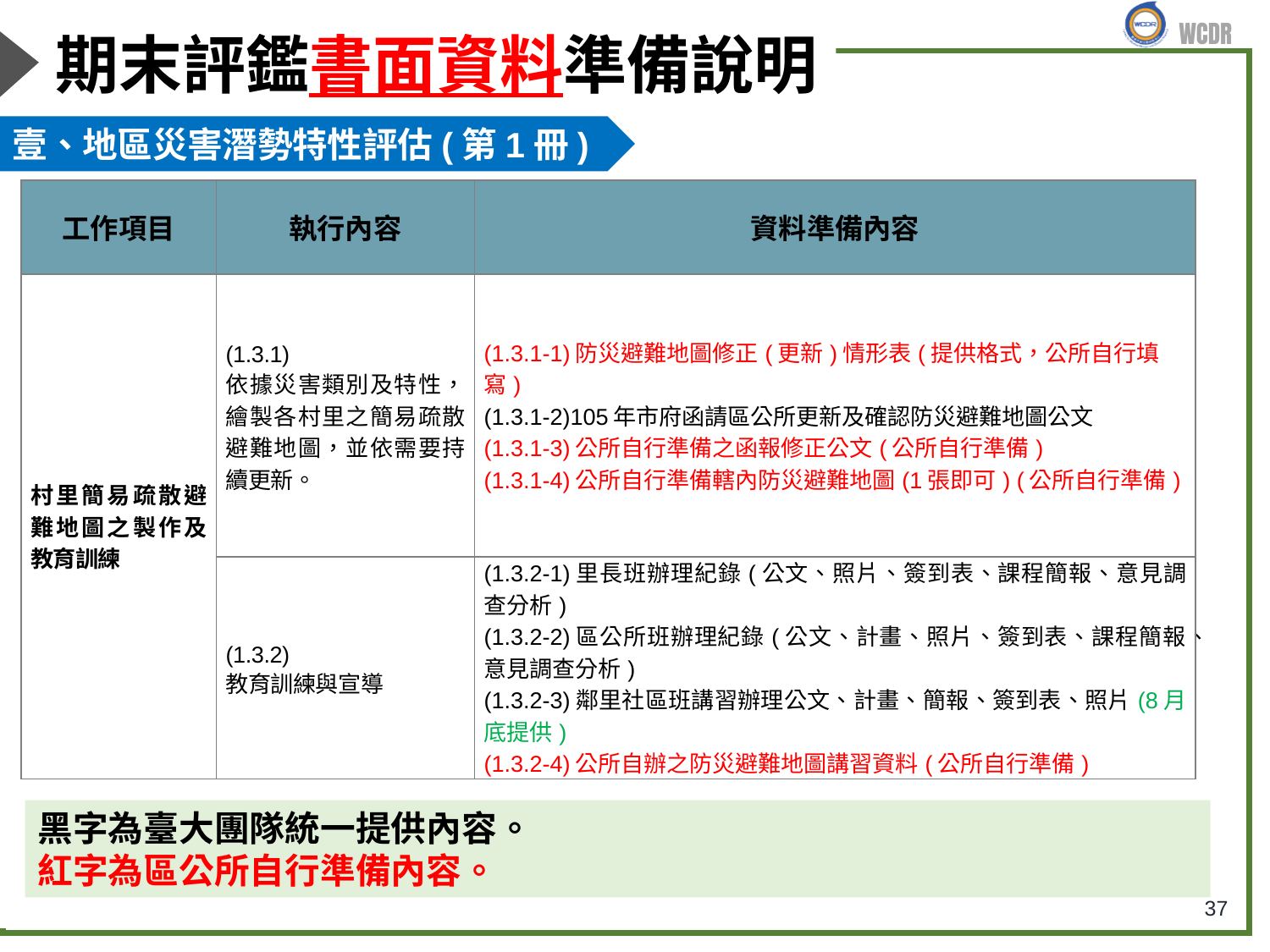

# 期末評鑑書面資料準備說明
壹、地區災害潛勢特性評估(第1冊)
| 工作項目 | 執行內容 | 資料準備內容 |
| --- | --- | --- |
| 村里簡易疏散避難地圖之製作及教育訓練 | (1.3.1) 依據災害類別及特性，繪製各村里之簡易疏散避難地圖，並依需要持續更新。 | (1.3.1-1)防災避難地圖修正(更新)情形表(提供格式，公所自行填寫) (1.3.1-2)105年市府函請區公所更新及確認防災避難地圖公文 (1.3.1-3)公所自行準備之函報修正公文(公所自行準備) (1.3.1-4)公所自行準備轄內防災避難地圖(1張即可) (公所自行準備) |
|  | (1.3.2) 教育訓練與宣導 | (1.3.2-1)里長班辦理紀錄(公文、照片、簽到表、課程簡報、意見調查分析) (1.3.2-2)區公所班辦理紀錄(公文、計畫、照片、簽到表、課程簡報、意見調查分析) (1.3.2-3)鄰里社區班講習辦理公文、計畫、簡報、簽到表、照片(8月底提供) (1.3.2-4)公所自辦之防災避難地圖講習資料(公所自行準備) |
黑字為臺大團隊統一提供內容。
紅字為區公所自行準備內容。
37